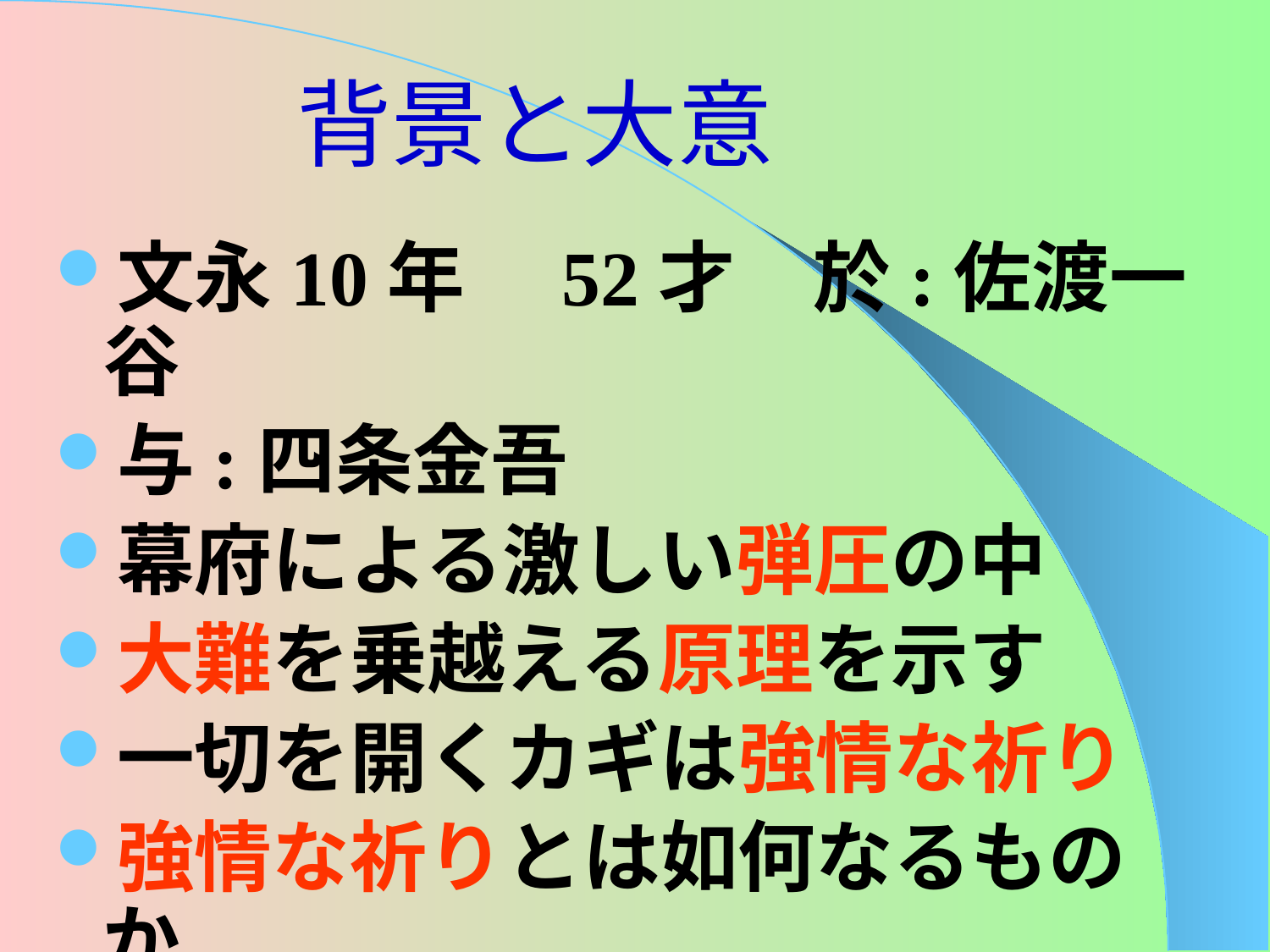

# 背景と大意
文永10年　52才　於:佐渡一谷
与:四条金吾
幕府による激しい弾圧の中
大難を乗越える原理を示す
一切を開くカギは強情な祈り
強情な祈りとは如何なるものか